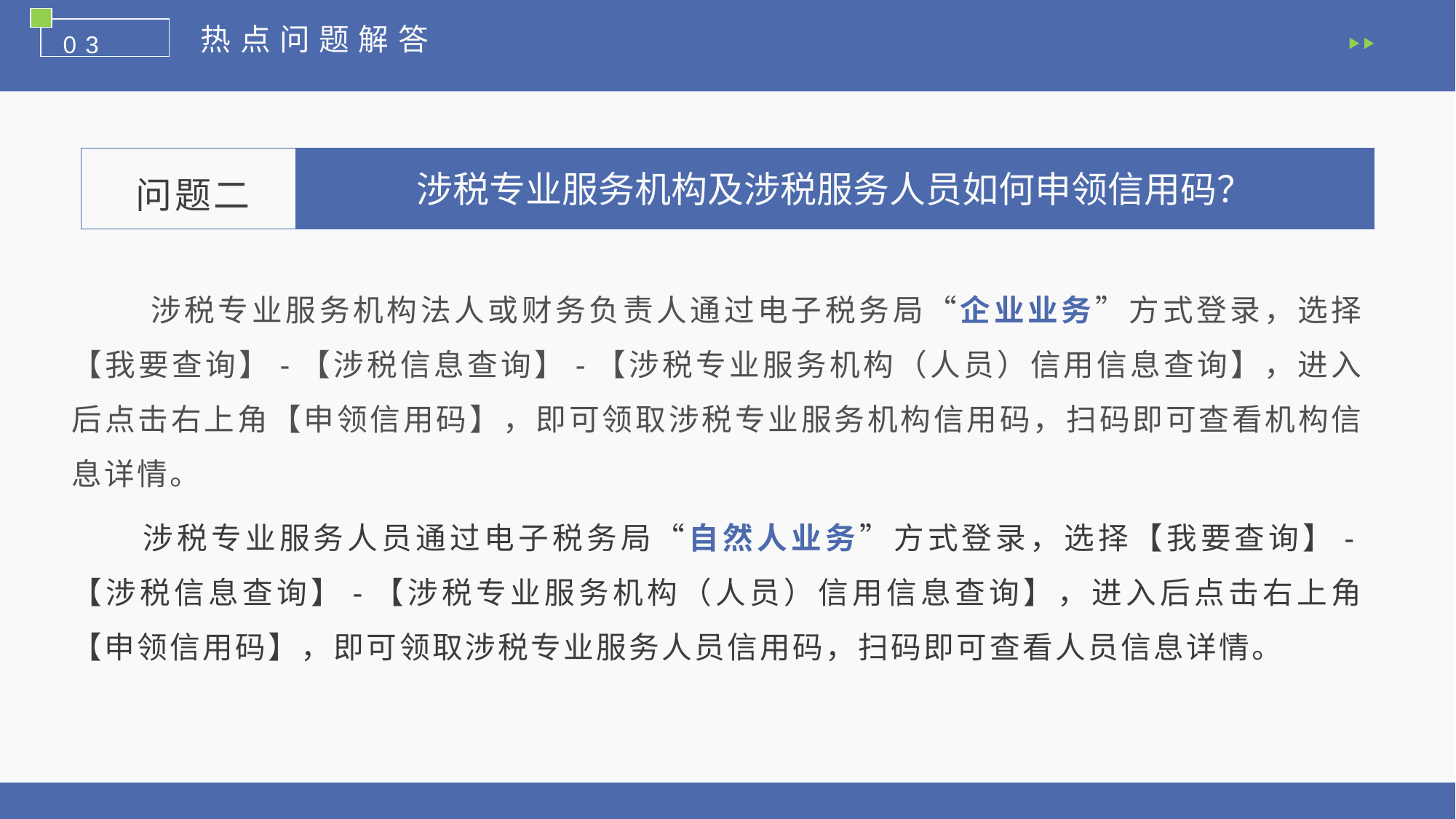

热点问题解答

03

涉税专业服务机构及涉税服务人员如何申领信用码？
问题二
       涉税专业服务机构法人或财务负责人通过电子税务局“企业业务”方式登录，选择【我要查询】-【涉税信息查询】-【涉税专业服务机构（人员）信用信息查询】，进入后点击右上角【申领信用码】，即可领取涉税专业服务机构信用码，扫码即可查看机构信息详情。
      涉税专业服务人员通过电子税务局“自然人业务”方式登录，选择【我要查询】-【涉税信息查询】-【涉税专业服务机构（人员）信用信息查询】，进入后点击右上角【申领信用码】，即可领取涉税专业服务人员信用码，扫码即可查看人员信息详情。